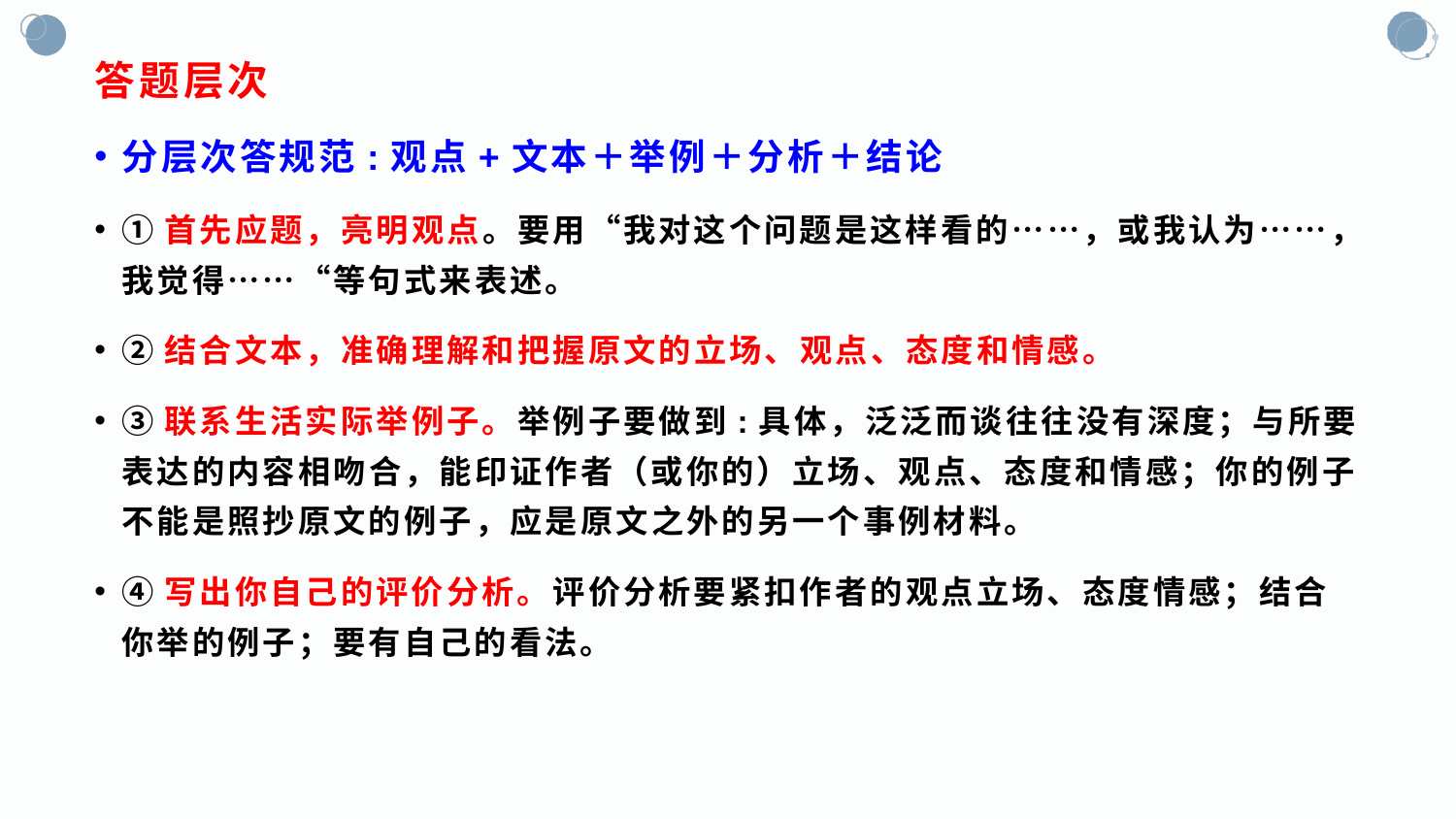

# 答题层次
分层次答规范:观点+文本＋举例＋分析＋结论
①首先应题，亮明观点。要用“我对这个问题是这样看的……，或我认为……，我觉得……“等句式来表述。
②结合文本，准确理解和把握原文的立场、观点、态度和情感。
③联系生活实际举例子。举例子要做到:具体，泛泛而谈往往没有深度；与所要表达的内容相吻合，能印证作者（或你的）立场、观点、态度和情感；你的例子不能是照抄原文的例子，应是原文之外的另一个事例材料。
④写出你自己的评价分析。评价分析要紧扣作者的观点立场、态度情感；结合你举的例子；要有自己的看法。